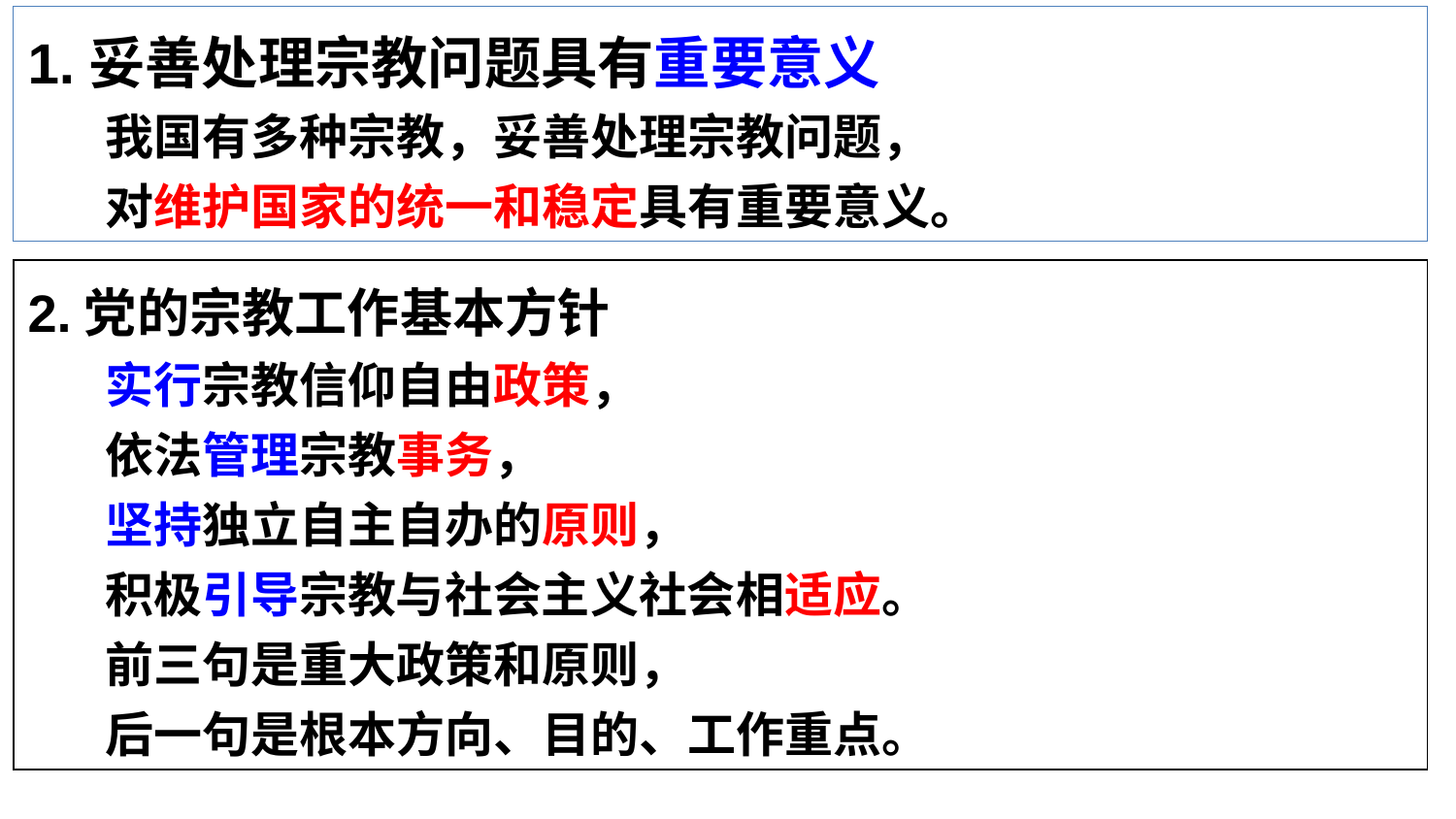

1.妥善处理宗教问题具有重要意义
      我国有多种宗教，妥善处理宗教问题，
      对维护国家的统一和稳定具有重要意义。
2.党的宗教工作基本方针
      实行宗教信仰自由政策，
      依法管理宗教事务，
      坚持独立自主自办的原则，
      积极引导宗教与社会主义社会相适应。
      前三句是重大政策和原则，
      后一句是根本方向、目的、工作重点。